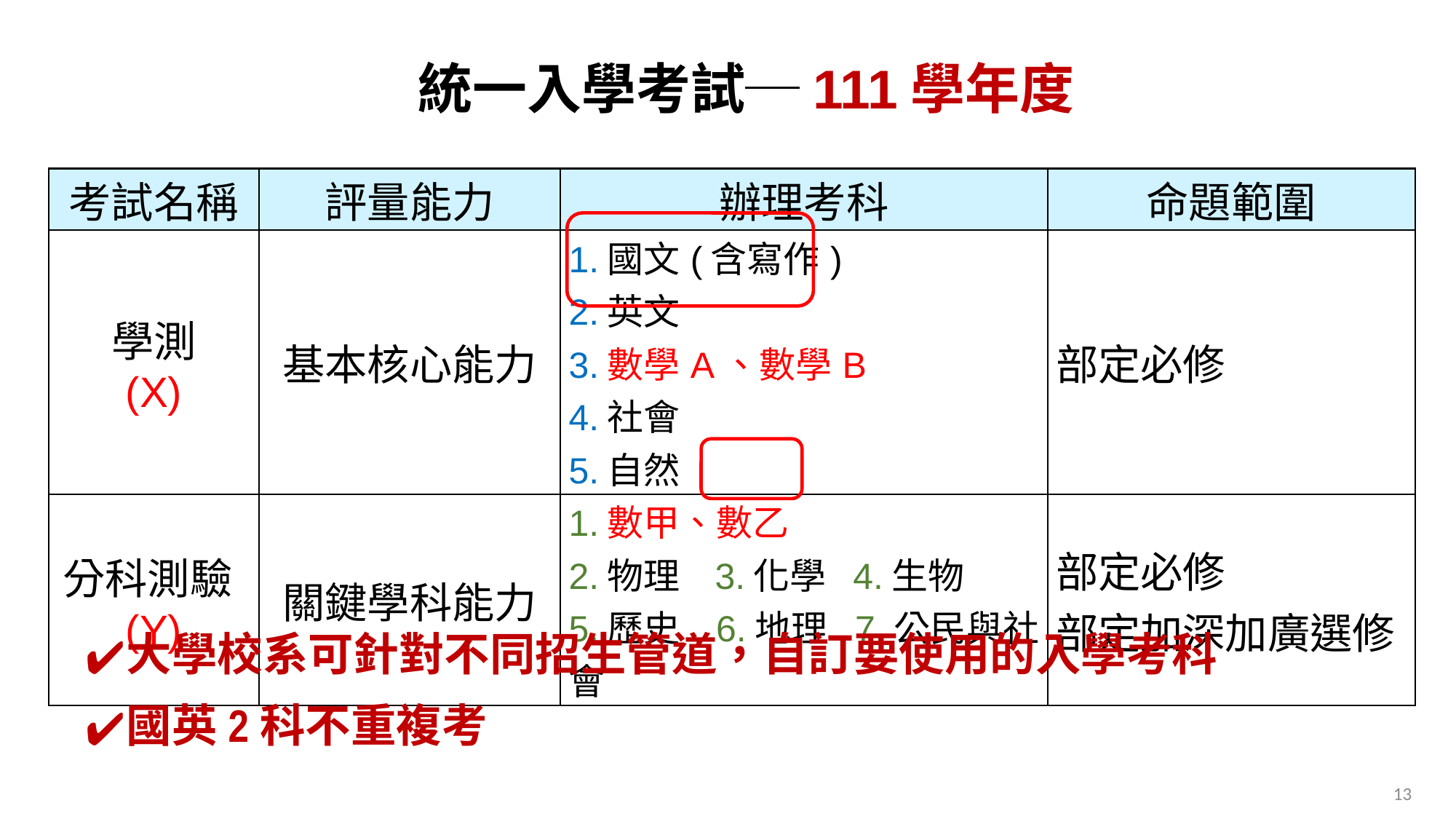

統一入學考試─111學年度
| 考試名稱 | 評量能力 | 辦理考科 | 命題範圍 |
| --- | --- | --- | --- |
| 學測 (X) | 基本核心能力 | 1.國文(含寫作) 2.英文 3.數學A、數學B 4.社會 5.自然 | 部定必修 |
| 分科測驗(Y) | 關鍵學科能力 | 1.數甲、數乙 2.物理 3.化學 4.生物 5.歷史 6.地理 7.公民與社會 | 部定必修 部定加深加廣選修 |

大學校系可針對不同招生管道，自訂要使用的入學考科
國英2科不重複考
              13